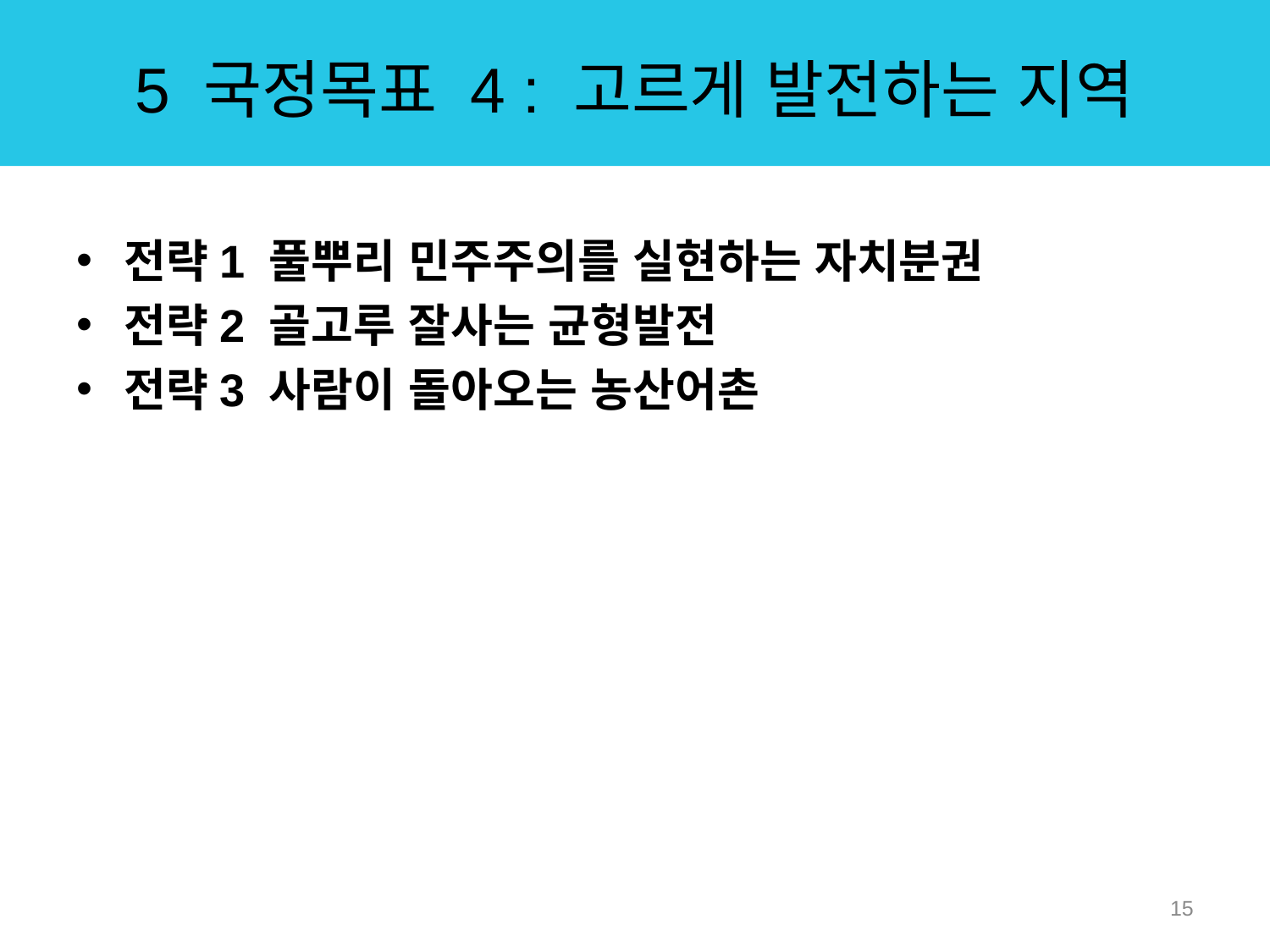

# 5 국정목표 4 : 고르게 발전하는 지역
전략1 풀뿌리 민주주의를 실현하는 자치분권
전략2 골고루 잘사는 균형발전
전략3 사람이 돌아오는 농산어촌
15